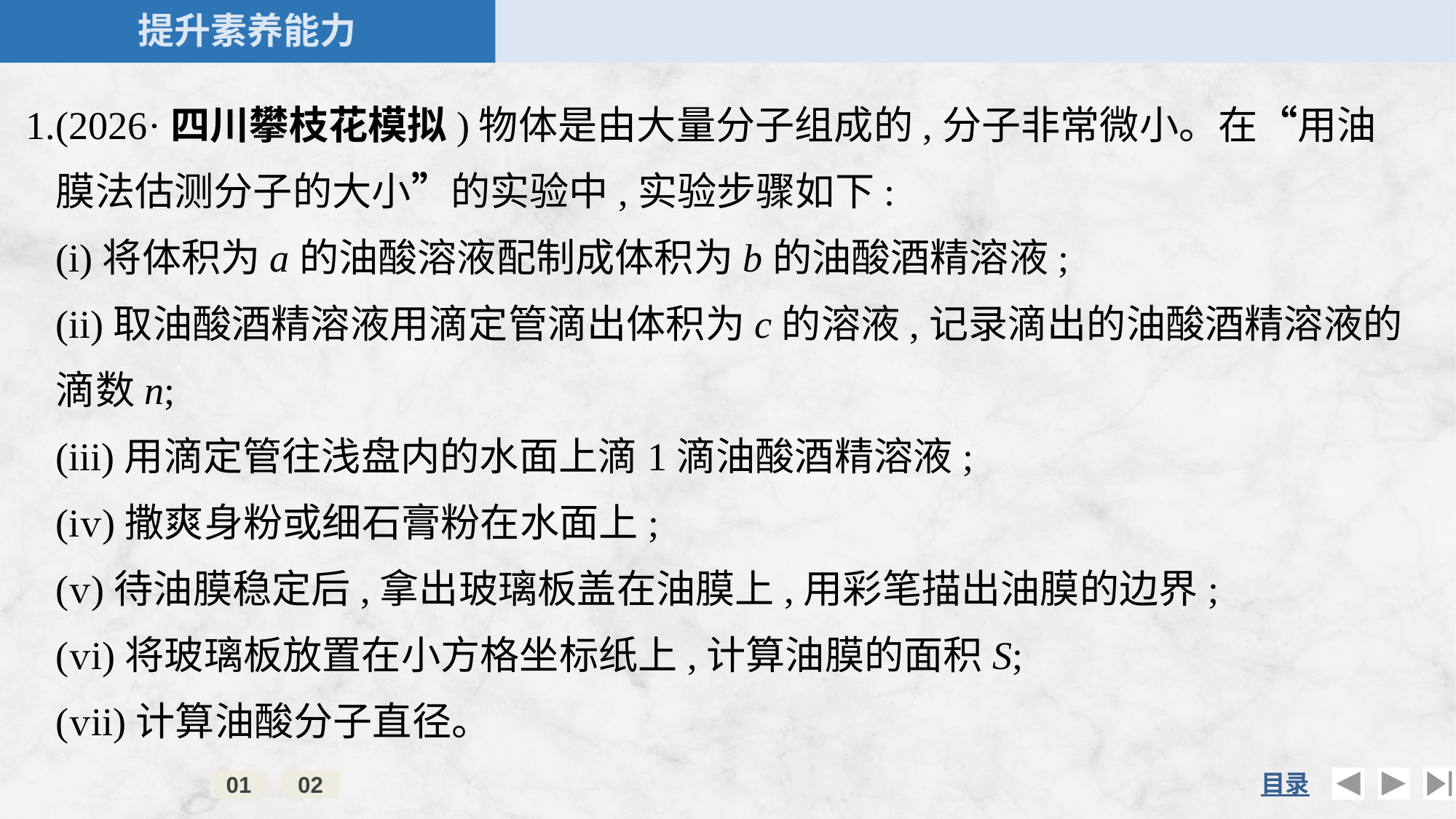

1.(2026·四川攀枝花模拟)物体是由大量分子组成的,分子非常微小。在“用油膜法估测分子的大小”的实验中,实验步骤如下:
	(i)将体积为a的油酸溶液配制成体积为b的油酸酒精溶液;
	(ii)取油酸酒精溶液用滴定管滴出体积为c的溶液,记录滴出的油酸酒精溶液的滴数n;
(iii)用滴定管往浅盘内的水面上滴1滴油酸酒精溶液;
(iv)撒爽身粉或细石膏粉在水面上;
(v)待油膜稳定后,拿出玻璃板盖在油膜上,用彩笔描出油膜的边界;
(vi)将玻璃板放置在小方格坐标纸上,计算油膜的面积S;
(vii)计算油酸分子直径。